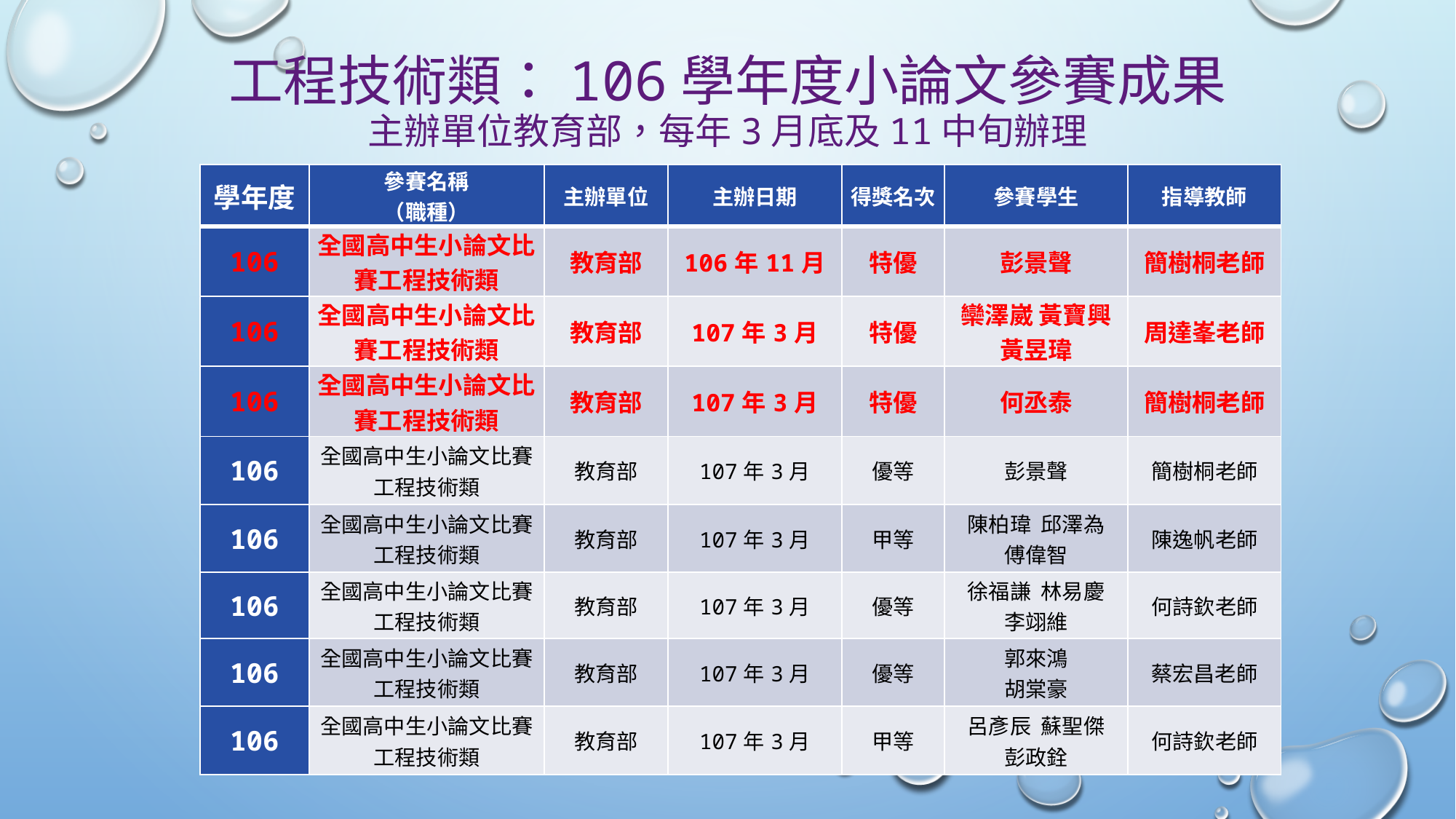

# 工程技術類：106學年度小論文參賽成果 主辦單位教育部，每年3月底及11中旬辦理
| 學年度 | 參賽名稱 （職種） | 主辦單位 | 主辦日期 | 得獎名次 | 參賽學生 | 指導教師 |
| --- | --- | --- | --- | --- | --- | --- |
| 106 | 全國高中生小論文比賽工程技術類 | 教育部 | 106年11月 | 特優 | 彭景聲 | 簡樹桐老師 |
| 106 | 全國高中生小論文比賽工程技術類 | 教育部 | 107年3月 | 特優 | 欒澤崴 黃寶興 黃昱瑋 | 周達峯老師 |
| 106 | 全國高中生小論文比賽工程技術類 | 教育部 | 107年3月 | 特優 | 何丞泰 | 簡樹桐老師 |
| 106 | 全國高中生小論文比賽 工程技術類 | 教育部 | 107年3月 | 優等 | 彭景聲 | 簡樹桐老師 |
| 106 | 全國高中生小論文比賽 工程技術類 | 教育部 | 107年3月 | 甲等 | 陳柏瑋 邱澤為 傅偉智 | 陳逸帆老師 |
| 106 | 全國高中生小論文比賽 工程技術類 | 教育部 | 107年3月 | 優等 | 徐福謙 林易慶 李翊維 | 何詩欽老師 |
| 106 | 全國高中生小論文比賽 工程技術類 | 教育部 | 107年3月 | 優等 | 郭來鴻 胡棠豪 | 蔡宏昌老師 |
| 106 | 全國高中生小論文比賽 工程技術類 | 教育部 | 107年3月 | 甲等 | 呂彥辰 蘇聖傑 彭政銓 | 何詩欽老師 |